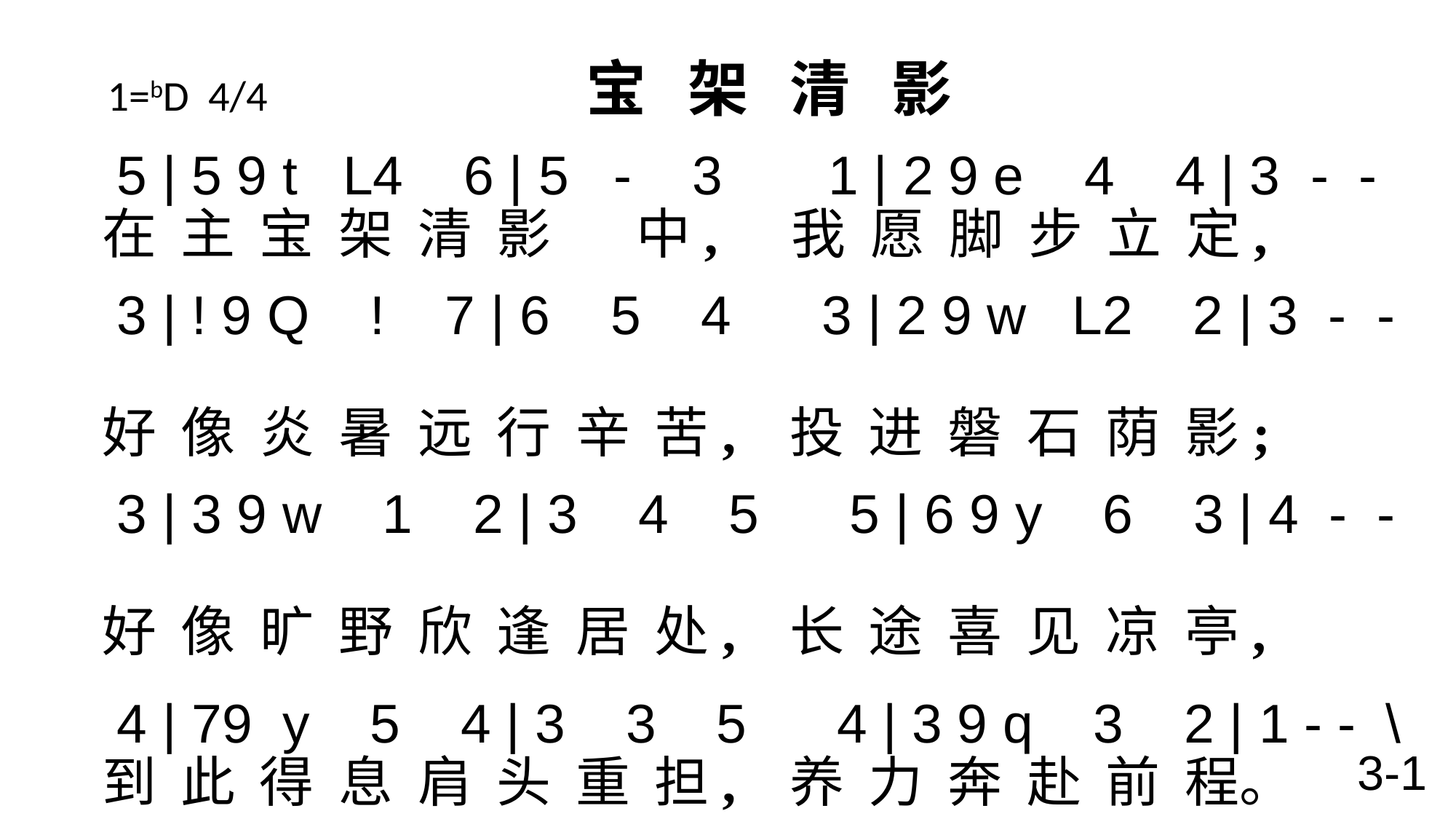

# 1=bD  4/4                                宝   架   清   影
 5 | 5 9 t   L4    6 | 5   -    3       1 | 2 9 e    4    4 | 3  -  -
在  主  宝  架  清  影       中,    我  愿  脚  步  立  定,
3 | ! 9 Q    !    7 | 6    5    4      3 | 2 9 w   L2    2 | 3  -  -
好  像  炎  暑  远  行  辛  苦,   投  进  磐  石  荫  影;
3 | 3 9 w    1    2 | 3    4    5      5 | 6 9 y    6    3 | 4  -  -
好  像  旷  野  欣  逢  居  处,   长  途  喜  见  凉  亭,
4 | 79  y    5    4 | 3    3    5      4 | 3 9 q    3    2 | 1 - -  \
到  此  得  息  肩  头  重  担,   养  力  奔  赴  前  程。
3-1